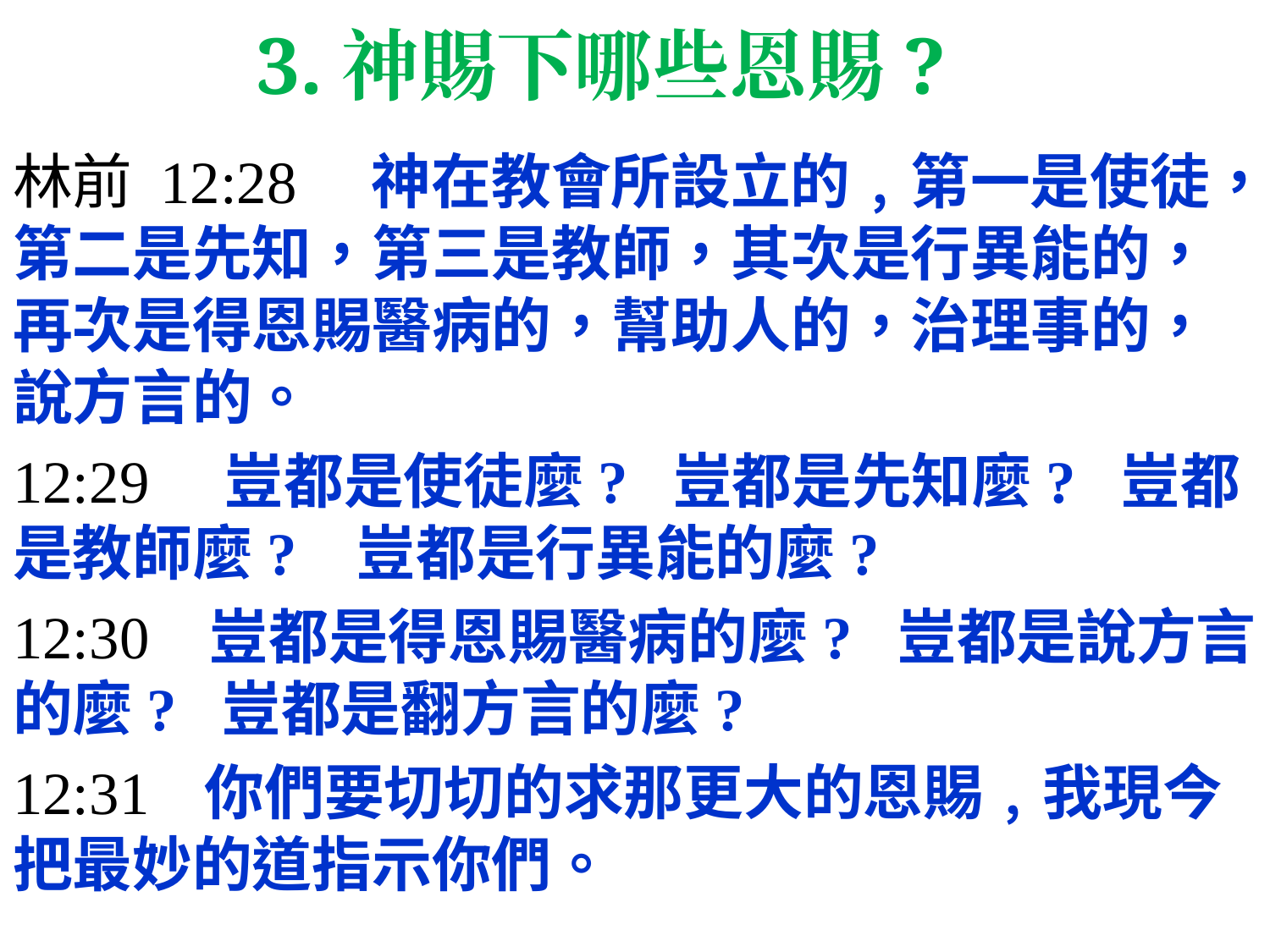

# 3.神賜下哪些恩賜?
林前 12:28    神在教會所設立的﹐第一是使徒，第二是先知，第三是教師，其次是行異能的，再次是得恩賜醫病的，幫助人的，治理事的，說方言的。
12:29    豈都是使徒麼?  豈都是先知麼?  豈都是教師麼?   豈都是行異能的麼?
12:30   豈都是得恩賜醫病的麼?  豈都是說方言的麼?  豈都是翻方言的麼?
12:31   你們要切切的求那更大的恩賜﹐我現今把最妙的道指示你們。